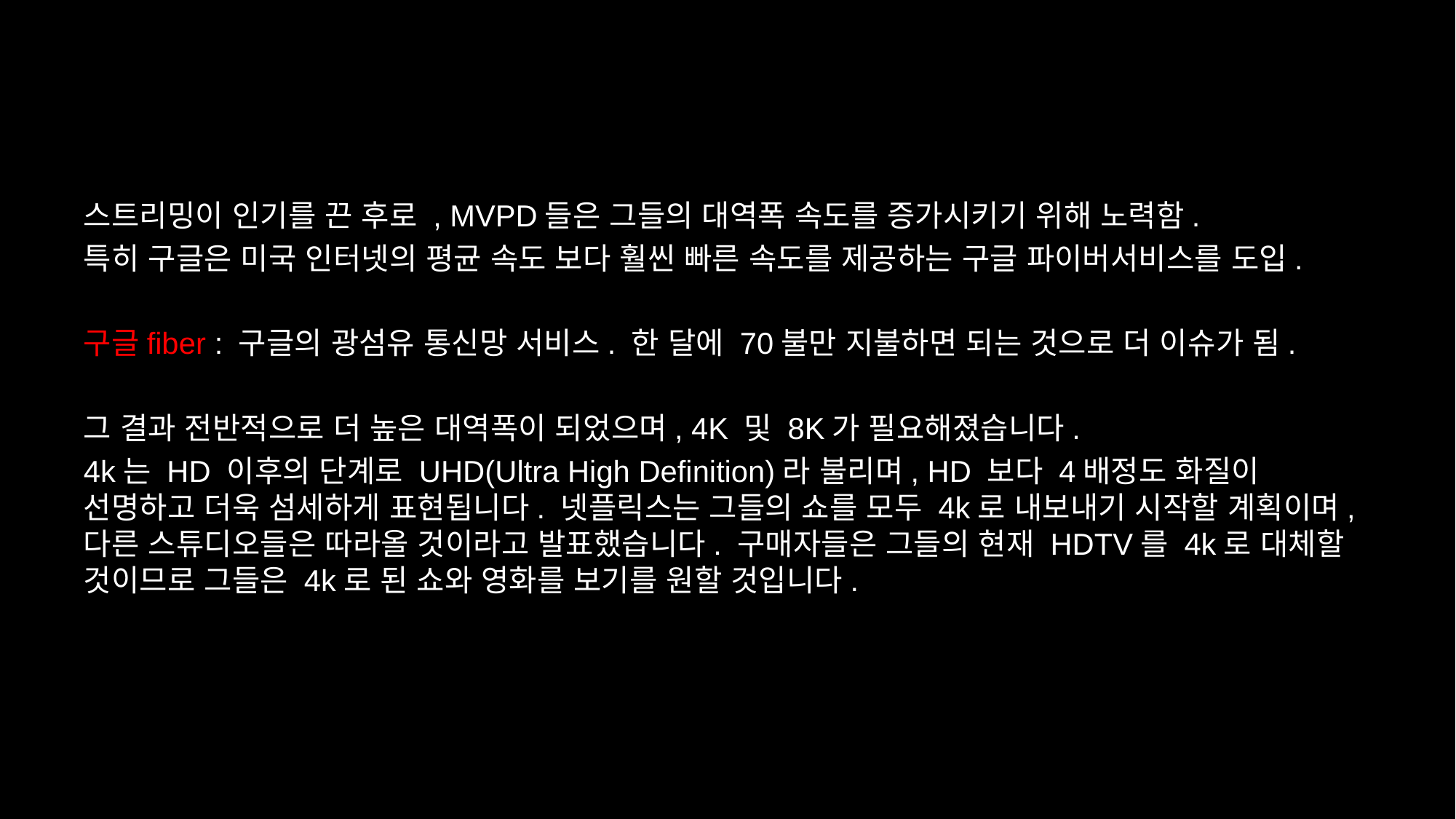

#
스트리밍이 인기를 끈 후로 , MVPD들은 그들의 대역폭 속도를 증가시키기 위해 노력함.
특히 구글은 미국 인터넷의 평균 속도 보다 훨씬 빠른 속도를 제공하는 구글 파이버서비스를 도입.

구글fiber : 구글의 광섬유 통신망 서비스. 한 달에 70불만 지불하면 되는 것으로 더 이슈가 됨.

그 결과 전반적으로 더 높은 대역폭이 되었으며, 4K 및 8K가 필요해졌습니다.
4k는 HD 이후의 단계로 UHD(Ultra High Definition)라 불리며, HD 보다 4배정도 화질이 선명하고 더욱 섬세하게 표현됩니다. 넷플릭스는 그들의 쇼를 모두 4k로 내보내기 시작할 계획이며, 다른 스튜디오들은 따라올 것이라고 발표했습니다. 구매자들은 그들의 현재 HDTV를 4k로 대체할 것이므로 그들은 4k로 된 쇼와 영화를 보기를 원할 것입니다.